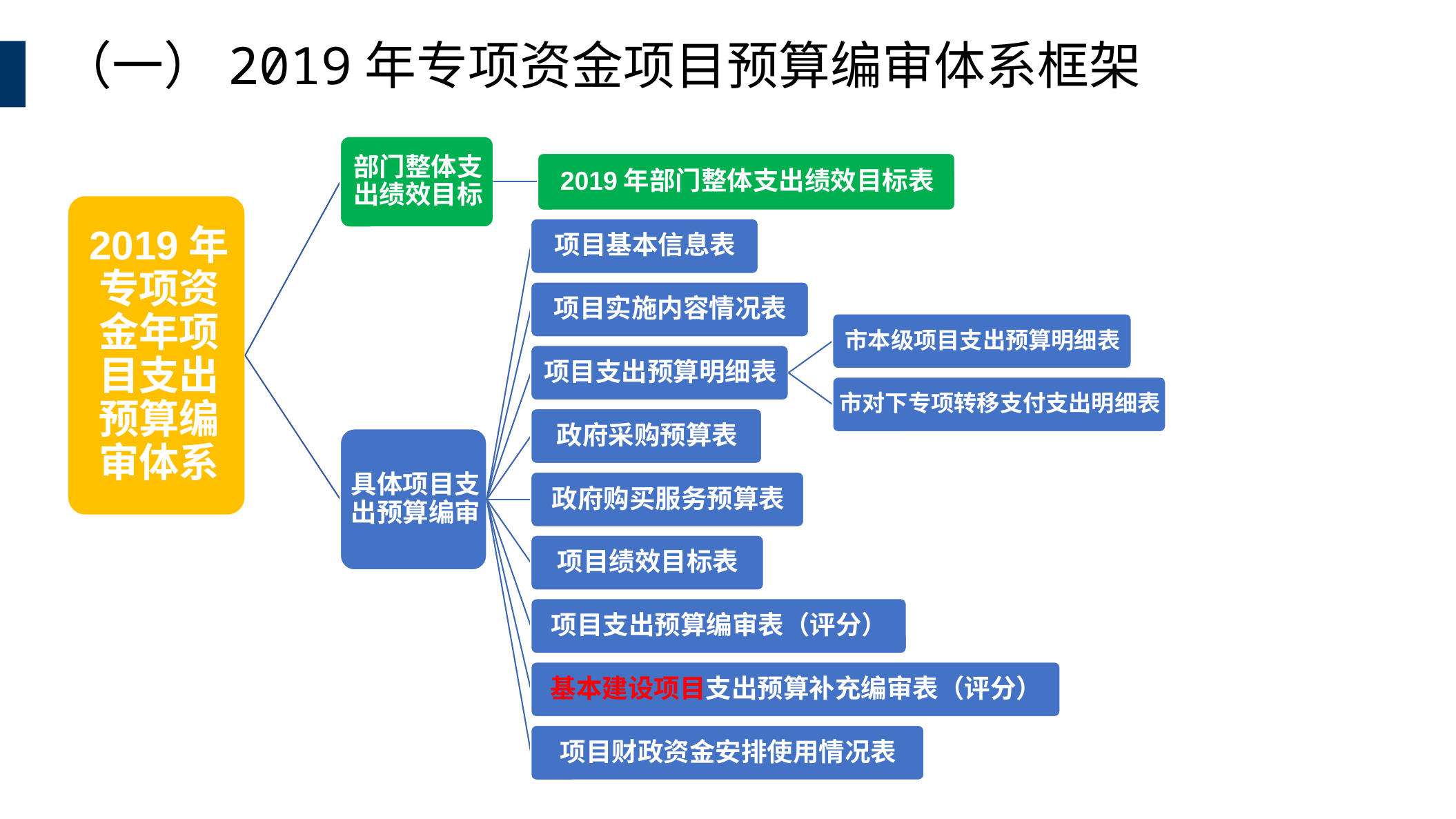

# （一）2019年专项资金项目预算编审体系框架

2019年专项资金年项目支出预算编审体系

部门整体支出绩效目标

2019年部门整体支出绩效目标表

具体项目支出预算编审

项目基本信息表

项目实施内容情况表

项目支出预算明细表

市本级项目支出预算明细表

市对下专项转移支付支出明细表

政府采购预算表

政府购买服务预算表

项目绩效目标表

项目支出预算编审表（评分）

基本建设项目支出预算补充编审表（评分）

项目财政资金安排使用情况表